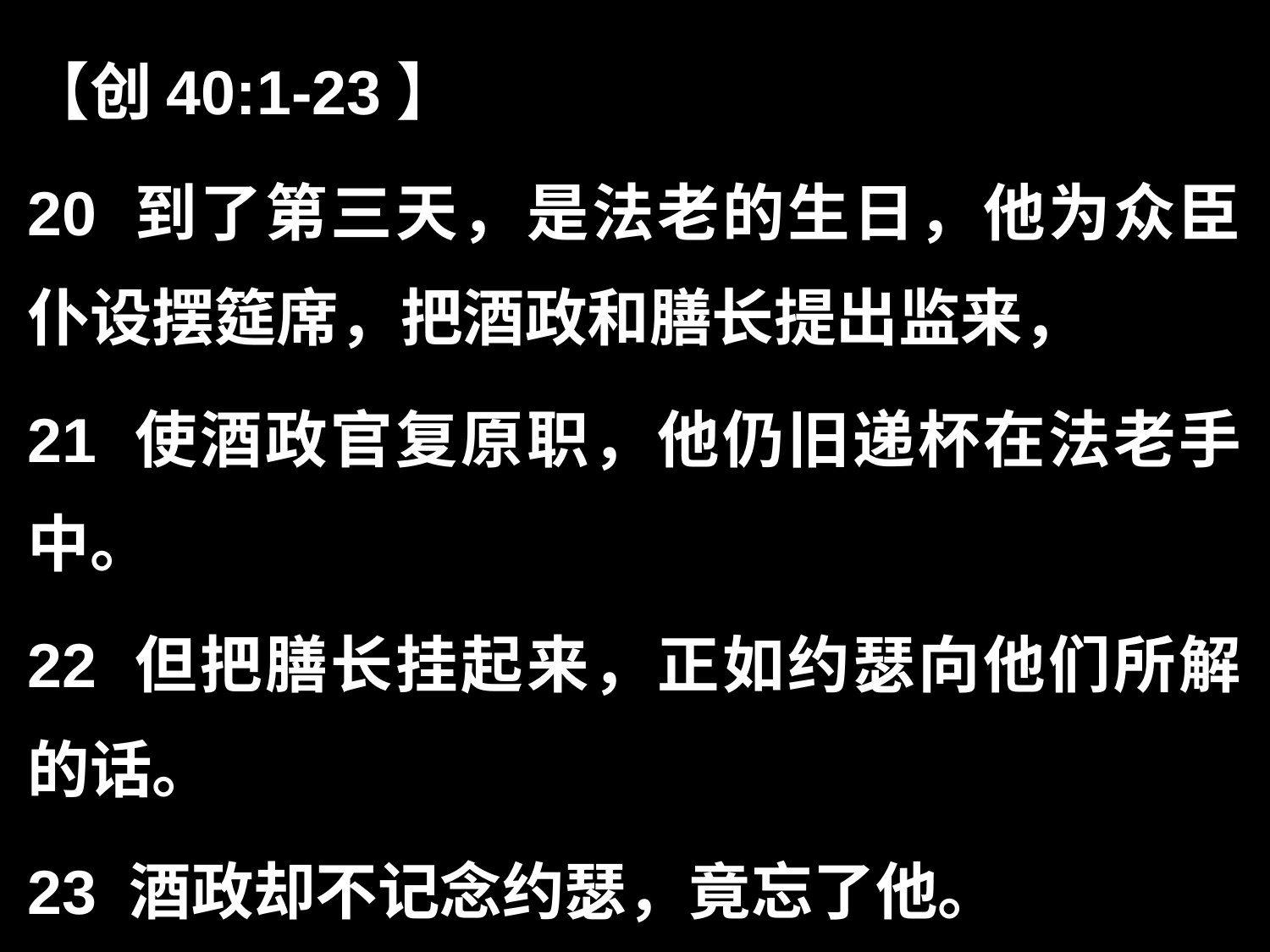

【创40:1-23】
20 到了第三天，是法老的生日，他为众臣仆设摆筵席，把酒政和膳长提出监来，
21 使酒政官复原职，他仍旧递杯在法老手中。
22 但把膳长挂起来，正如约瑟向他们所解的话。
23 酒政却不记念约瑟，竟忘了他。